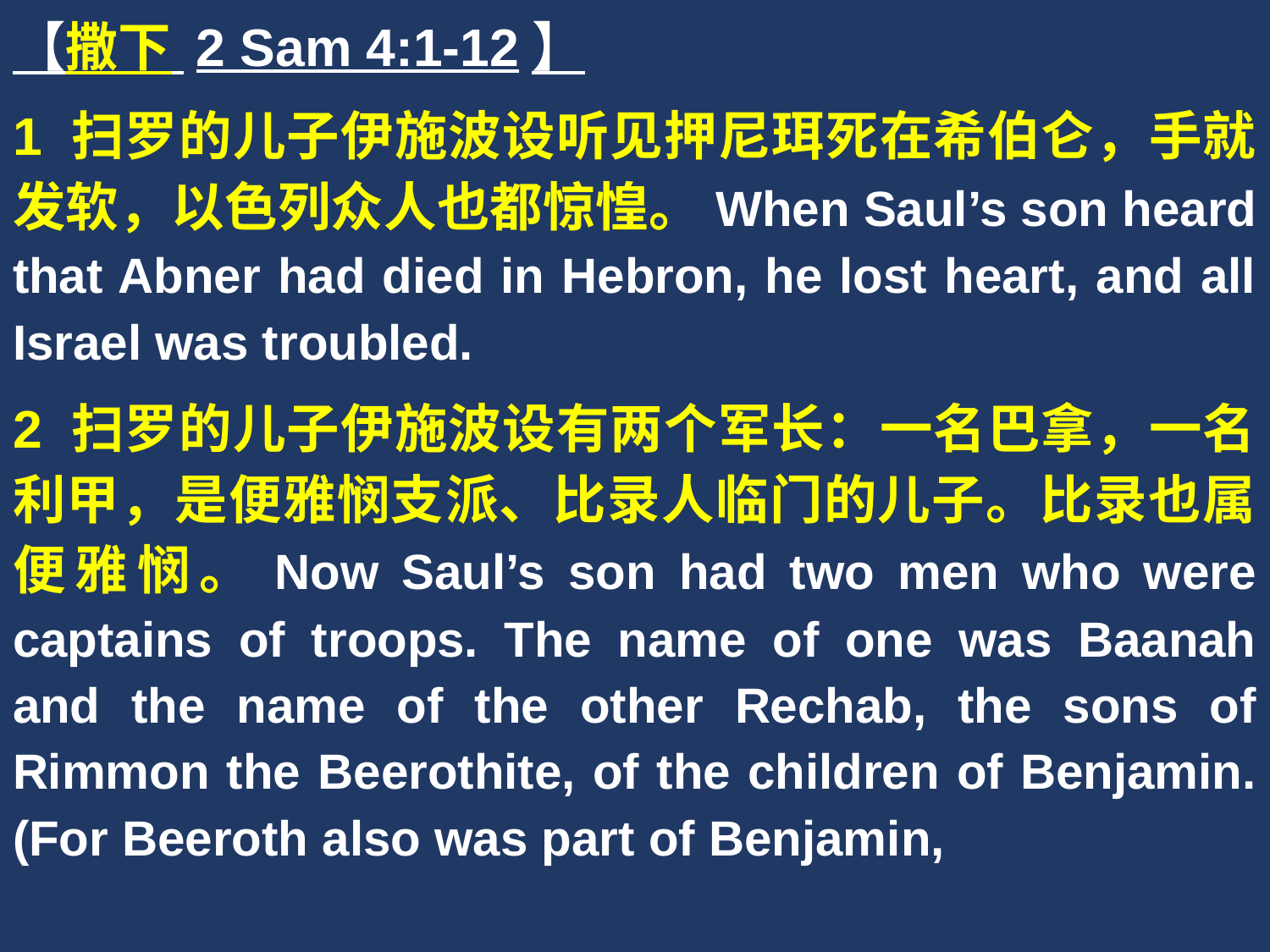

【撒下 2 Sam 4:1-12】
1 扫罗的儿子伊施波设听见押尼珥死在希伯仑，手就发软，以色列众人也都惊惶。When Saul’s son heard that Abner had died in Hebron, he lost heart, and all Israel was troubled.
2 扫罗的儿子伊施波设有两个军长：一名巴拿，一名利甲，是便雅悯支派、比录人临门的儿子。比录也属便雅悯。Now Saul’s son had two men who were captains of troops. The name of one was Baanah and the name of the other Rechab, the sons of Rimmon the Beerothite, of the children of Benjamin. (For Beeroth also was part of Benjamin,